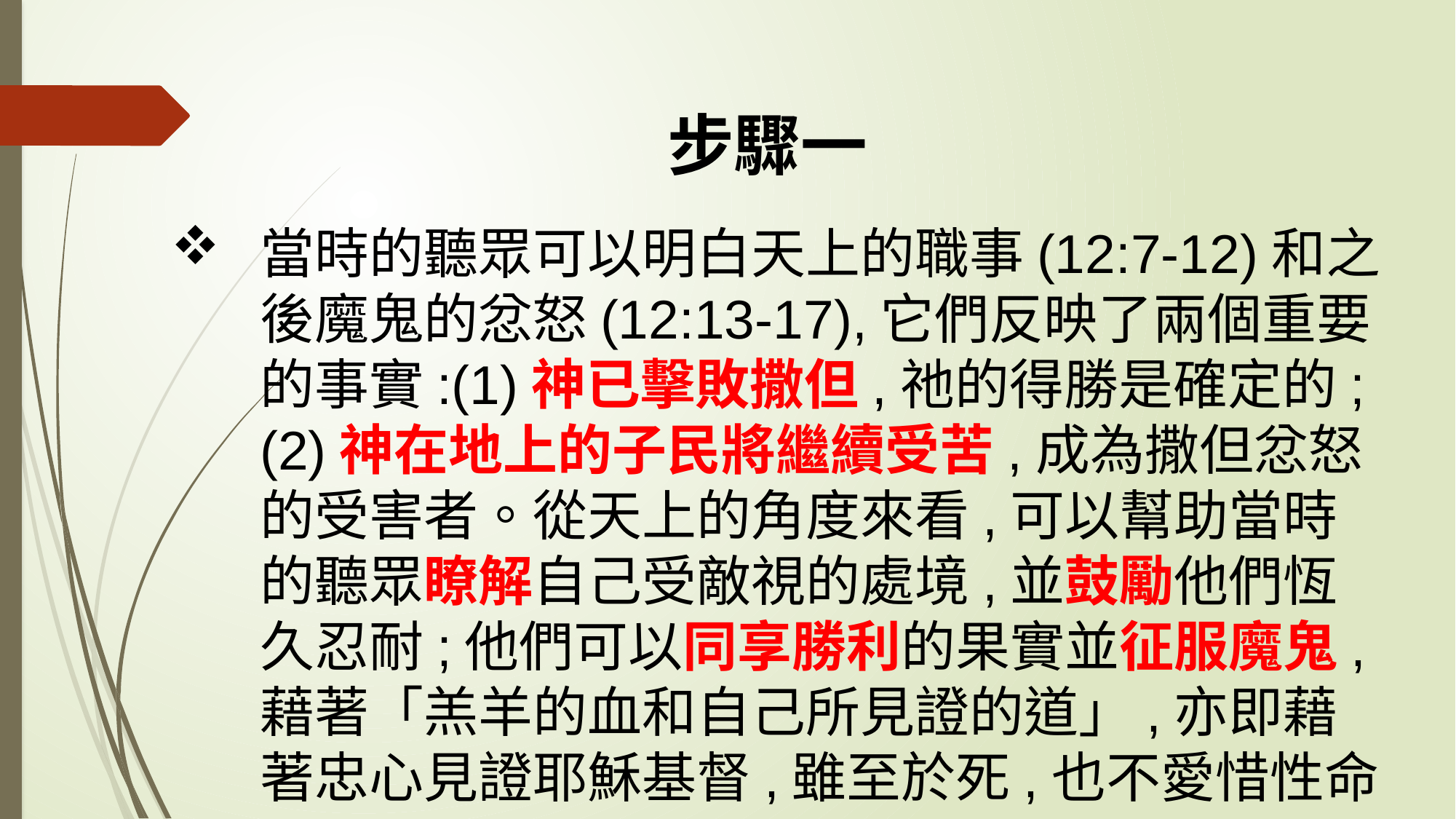

步驟一
當時的聽眾可以明白天上的職事(12:7-12)和之後魔鬼的忿怒(12:13-17),它們反映了兩個重要的事實:(1)神已擊敗撒但,祂的得勝是確定的;(2)神在地上的子民將繼續受苦,成為撒但忿怒的受害者。從天上的角度來看,可以幫助當時的聽眾瞭解自己受敵視的處境,並鼓勵他們恆久忍耐;他們可以同享勝利的果實並征服魔鬼,藉著「羔羊的血和自己所見證的道」,亦即藉著忠心見證耶穌基督,雖至於死,也不愛惜性命(12:1)